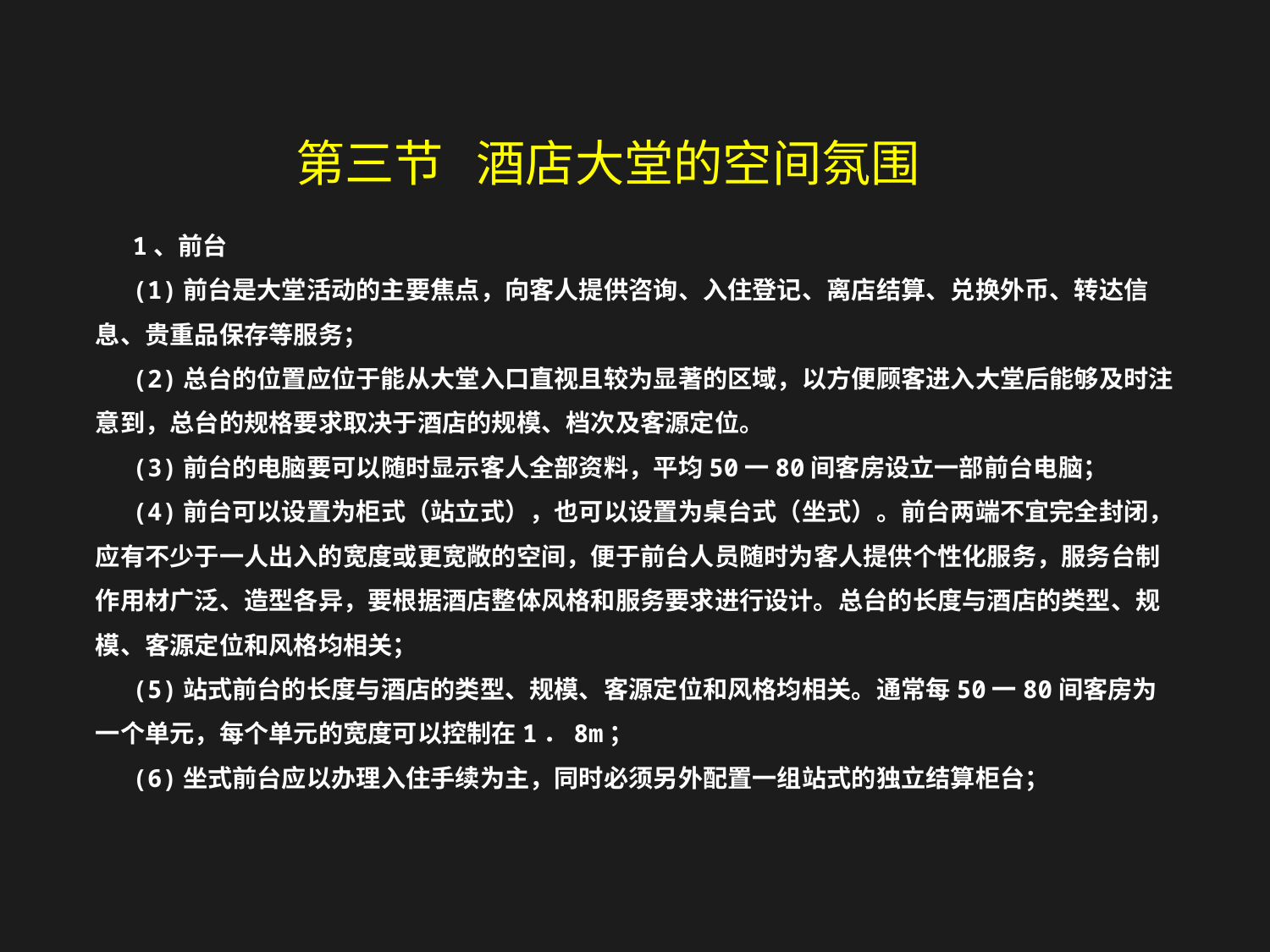

第三节   酒店大堂的空间氛围
1、前台
(1)前台是大堂活动的主要焦点，向客人提供咨询、入住登记、离店结算、兑换外币、转达信息、贵重品保存等服务；
(2)总台的位置应位于能从大堂入口直视且较为显著的区域，以方便顾客进入大堂后能够及时注意到，总台的规格要求取决于酒店的规模、档次及客源定位。
(3)前台的电脑要可以随时显示客人全部资料，平均50一80间客房设立一部前台电脑；
(4)前台可以设置为柜式（站立式），也可以设置为桌台式（坐式）。前台两端不宜完全封闭，应有不少于一人出入的宽度或更宽敞的空间，便于前台人员随时为客人提供个性化服务，服务台制作用材广泛、造型各异，要根据酒店整体风格和服务要求进行设计。总台的长度与酒店的类型、规模、客源定位和风格均相关；
(5)站式前台的长度与酒店的类型、规模、客源定位和风格均相关。通常每50一80间客房为一个单元，每个单元的宽度可以控制在1．8m；
(6)坐式前台应以办理入住手续为主，同时必须另外配置一组站式的独立结算柜台；